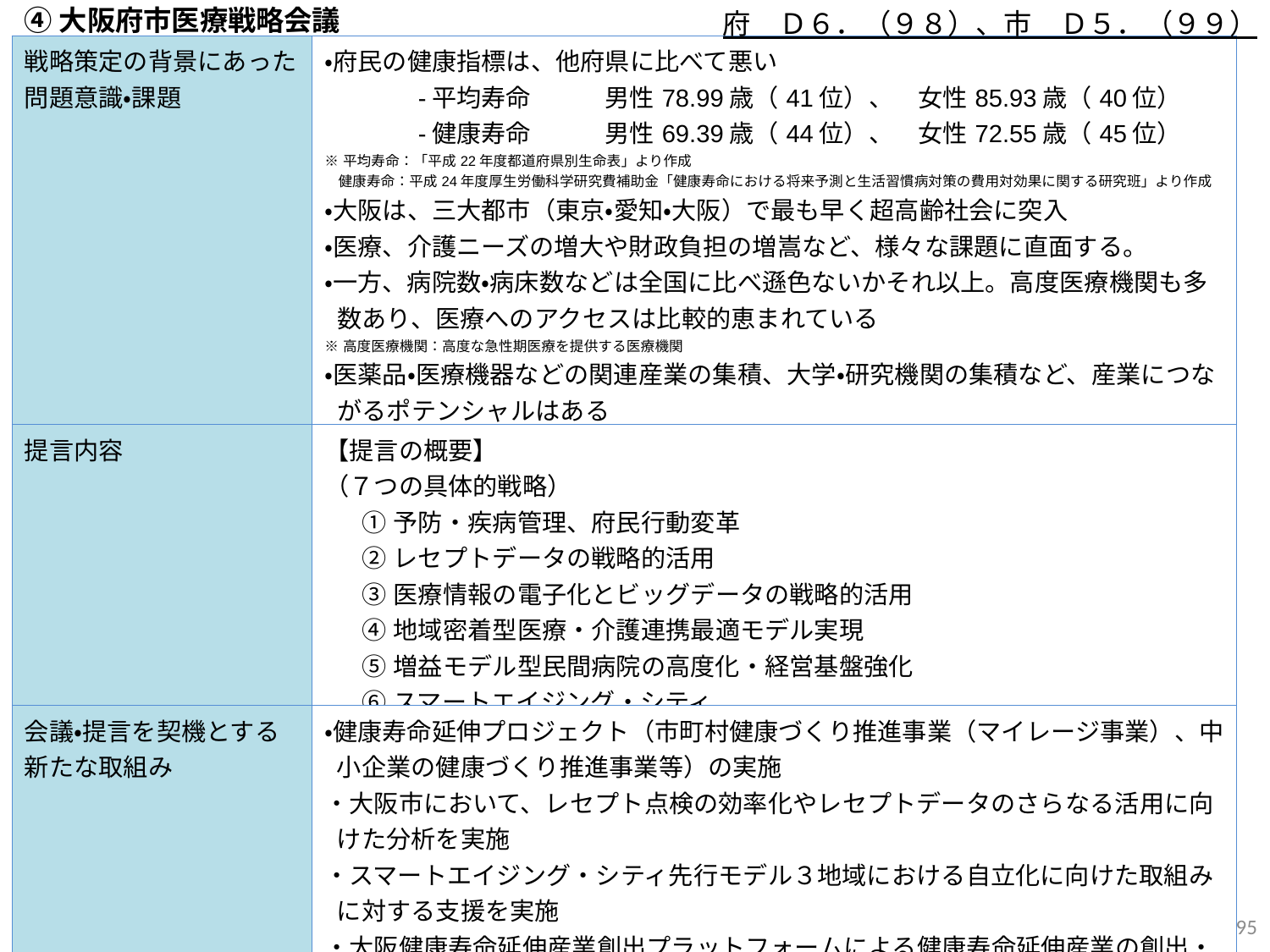

府　Ｄ６．（９８）、市　Ｄ５．（９９）
④大阪府市医療戦略会議
| 戦略策定の背景にあった 問題意識・課題 | ・府民の健康指標は、他府県に比べて悪い 　-平均寿命　　　男性78.99歳（41位）、　女性85.93歳（40位） 　-健康寿命　　　男性69.39歳（44位）、　女性72.55歳（45位） ※平均寿命：「平成22年度都道府県別生命表」より作成 健康寿命：平成24年度厚生労働科学研究費補助金「健康寿命における将来予測と生活習慣病対策の費用対効果に関する研究班」より作成 ・大阪は、三大都市（東京・愛知・大阪）で最も早く超高齢社会に突入 ・医療、介護ニーズの増大や財政負担の増嵩など、様々な課題に直面する。 ・一方、病院数・病床数などは全国に比べ遜色ないかそれ以上。高度医療機関も多数あり、医療へのアクセスは比較的恵まれている ※高度医療機関：高度な急性期医療を提供する医療機関 ・医薬品・医療機器などの関連産業の集積、大学・研究機関の集積など、産業につながるポテンシャルはある ・医療、介護、産業部門それぞれでの施策は行っているが、既存の行政分野の枠の中に留まり、抜本的な解決策の検討には着手できていなかった |
| --- | --- |
| 提言内容 | 【提言の概要】 （７つの具体的戦略） ①予防・疾病管理、府民行動変革 ②レセプトデータの戦略的活用 ③医療情報の電子化とビッグデータの戦略的活用 ④地域密着型医療・介護連携最適モデル実現 ⑤増益モデル型民間病院の高度化・経営基盤強化 ⑥スマートエイジング・シティ ⑦スマートエイジング・バレー構想 |
| 会議・提言を契機とする 新たな取組み | ・健康寿命延伸プロジェクト（市町村健康づくり推進事業（マイレージ事業）、中小企業の健康づくり推進事業等）の実施 ・大阪市において、レセプト点検の効率化やレセプトデータのさらなる活用に向けた分析を実施 ・スマートエイジング・シティ先行モデル３地域における自立化に向けた取組みに対する支援を実施 ・大阪健康寿命延伸産業創出プラットフォームによる健康寿命延伸産業の創出・振興 |
95